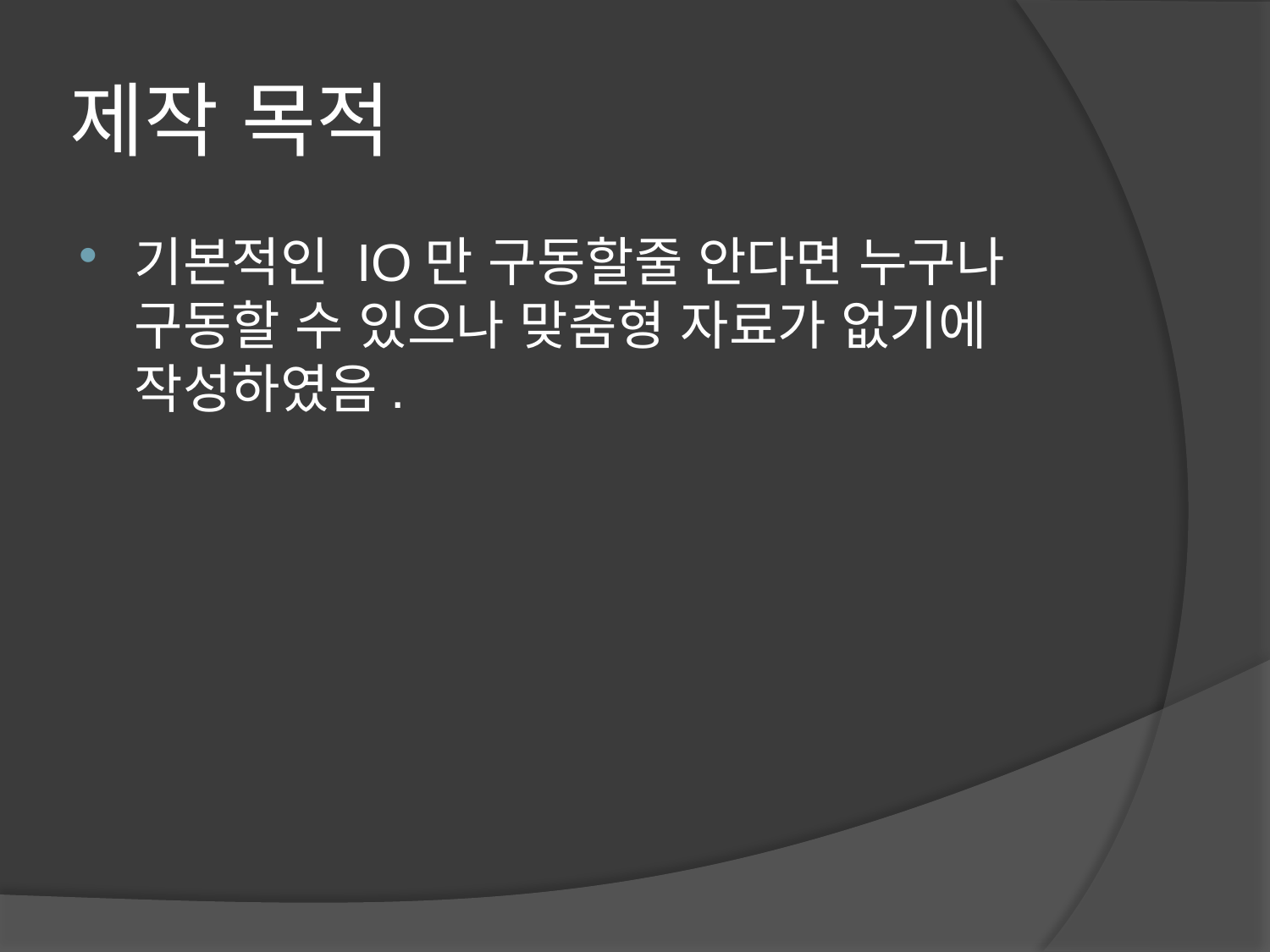

# 제작 목적
기본적인 IO만 구동할줄 안다면 누구나 구동할 수 있으나 맞춤형 자료가 없기에 작성하였음.